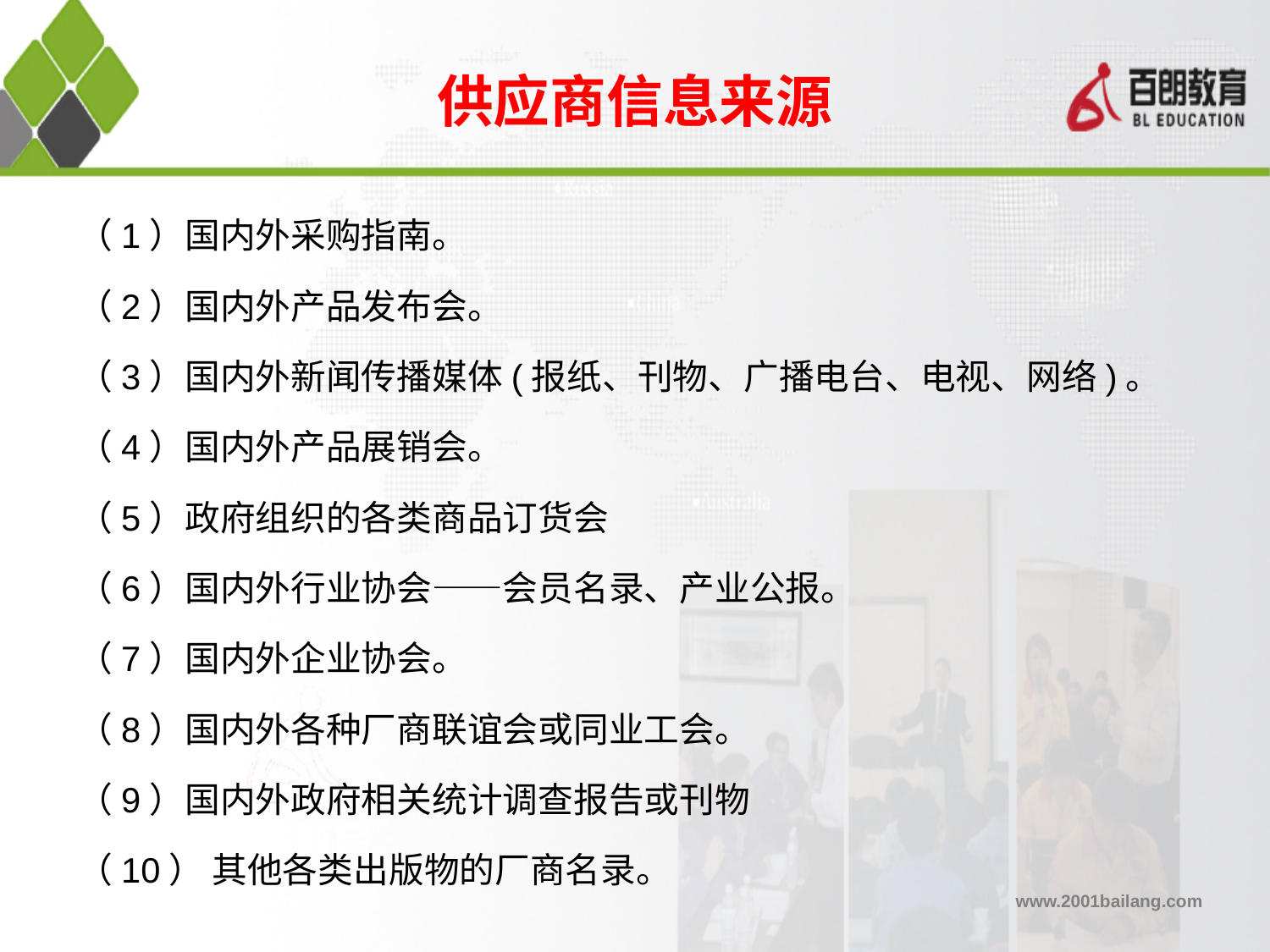

供应商信息来源
（1）国内外采购指南。
（2）国内外产品发布会。
（3）国内外新闻传播媒体(报纸、刊物、广播电台、电视、网络)。
（4）国内外产品展销会。
（5）政府组织的各类商品订货会
（6）国内外行业协会——会员名录、产业公报。
（7）国内外企业协会。
（8）国内外各种厂商联谊会或同业工会。
（9）国内外政府相关统计调查报告或刊物
（10） 其他各类出版物的厂商名录。